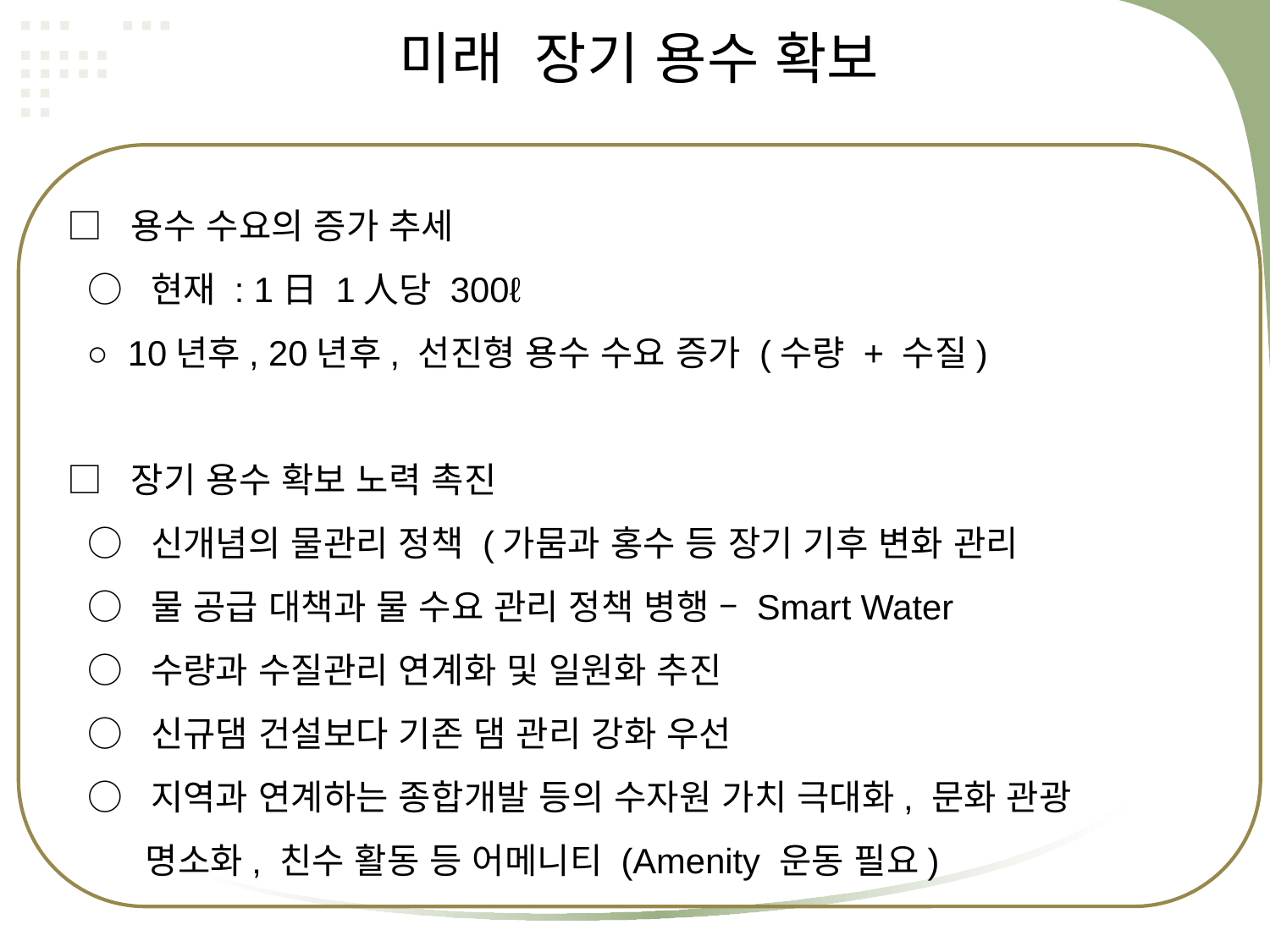

미래  장기 용수 확보

□  용수 수요의 증가 추세
  ○  현재 : 1日 1人당 300ℓ
  ○  10년후, 20년후, 선진형 용수 수요 증가 (수량 + 수질)

□  장기 용수 확보 노력 촉진
  ○  신개념의 물관리 정책 (가뭄과 홍수 등 장기 기후 변화 관리
  ○  물 공급 대책과 물 수요 관리 정책 병행 – Smart Water
  ○  수량과 수질관리 연계화 및 일원화 추진
  ○  신규댐 건설보다 기존 댐 관리 강화 우선
  ○  지역과 연계하는 종합개발 등의 수자원 가치 극대화, 문화 관광
       명소화, 친수 활동 등 어메니티 (Amenity 운동 필요)